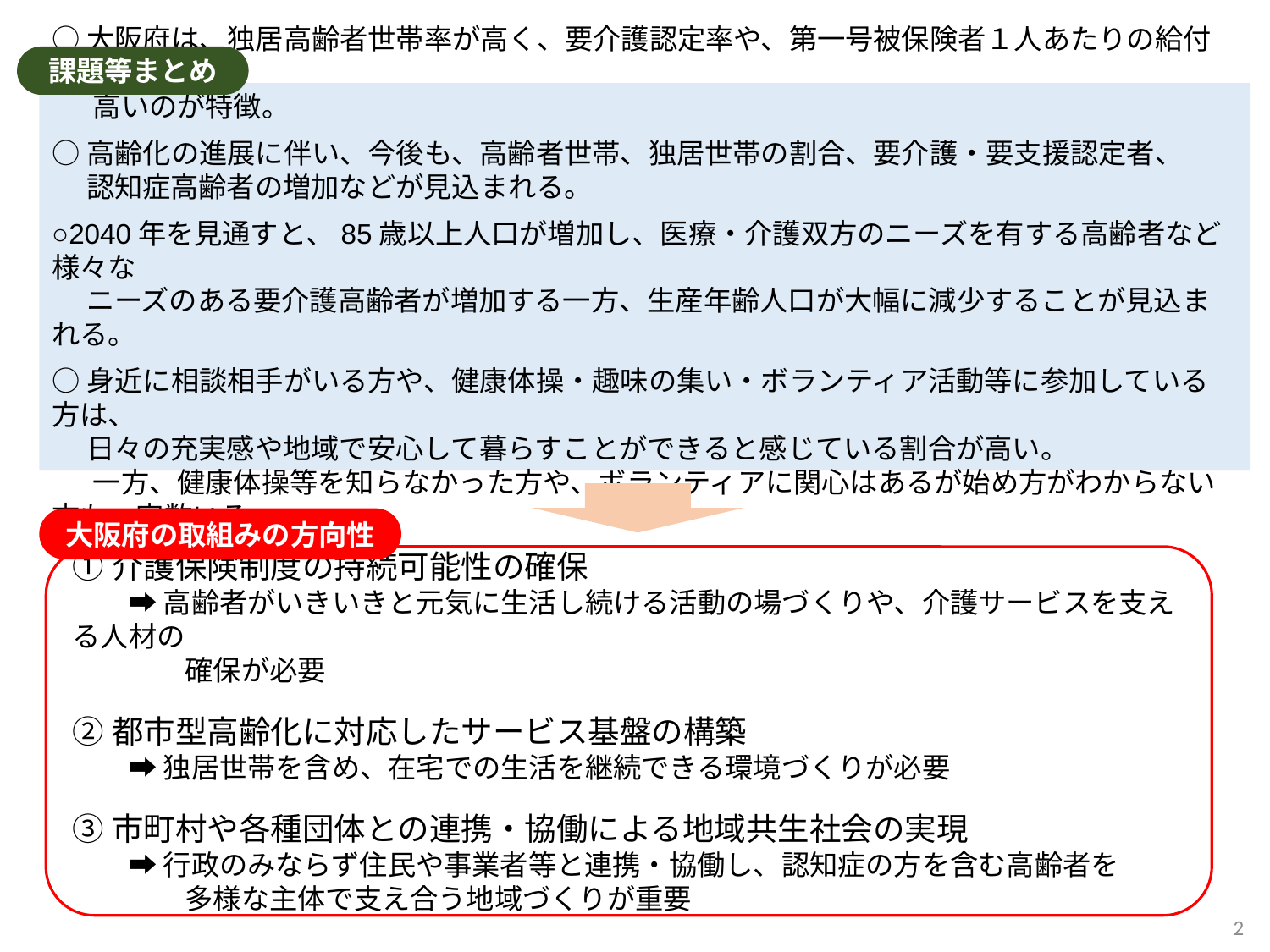

課題等まとめ
○大阪府は、独居高齢者世帯率が高く、要介護認定率や、第一号被保険者１人あたりの給付費も
 　高いのが特徴。

○高齢化の進展に伴い、今後も、高齢者世帯、独居世帯の割合、要介護・要支援認定者、
　 認知症高齢者の増加などが見込まれる。

○2040年を見通すと、85歳以上人口が増加し、医療・介護双方のニーズを有する高齢者など様々な
　 ニーズのある要介護高齢者が増加する一方、生産年齢人口が大幅に減少することが見込まれる。

○身近に相談相手がいる方や、健康体操・趣味の集い・ボランティア活動等に参加している方は、
　 日々の充実感や地域で安心して暮らすことができると感じている割合が高い。
 　一方、健康体操等を知らなかった方や、ボランティアに関心はあるが始め方がわからない方も一定数いる。

大阪府の取組みの方向性
①介護保険制度の持続可能性の確保
　　➡ 高齢者がいきいきと元気に生活し続ける活動の場づくりや、介護サービスを支える人材の
　　　　確保が必要

②都市型高齢化に対応したサービス基盤の構築
　　➡ 独居世帯を含め、在宅での生活を継続できる環境づくりが必要

③市町村や各種団体との連携・協働による地域共生社会の実現
　　➡ 行政のみならず住民や事業者等と連携・協働し、認知症の方を含む高齢者を
　　　　多様な主体で支え合う地域づくりが重要
2